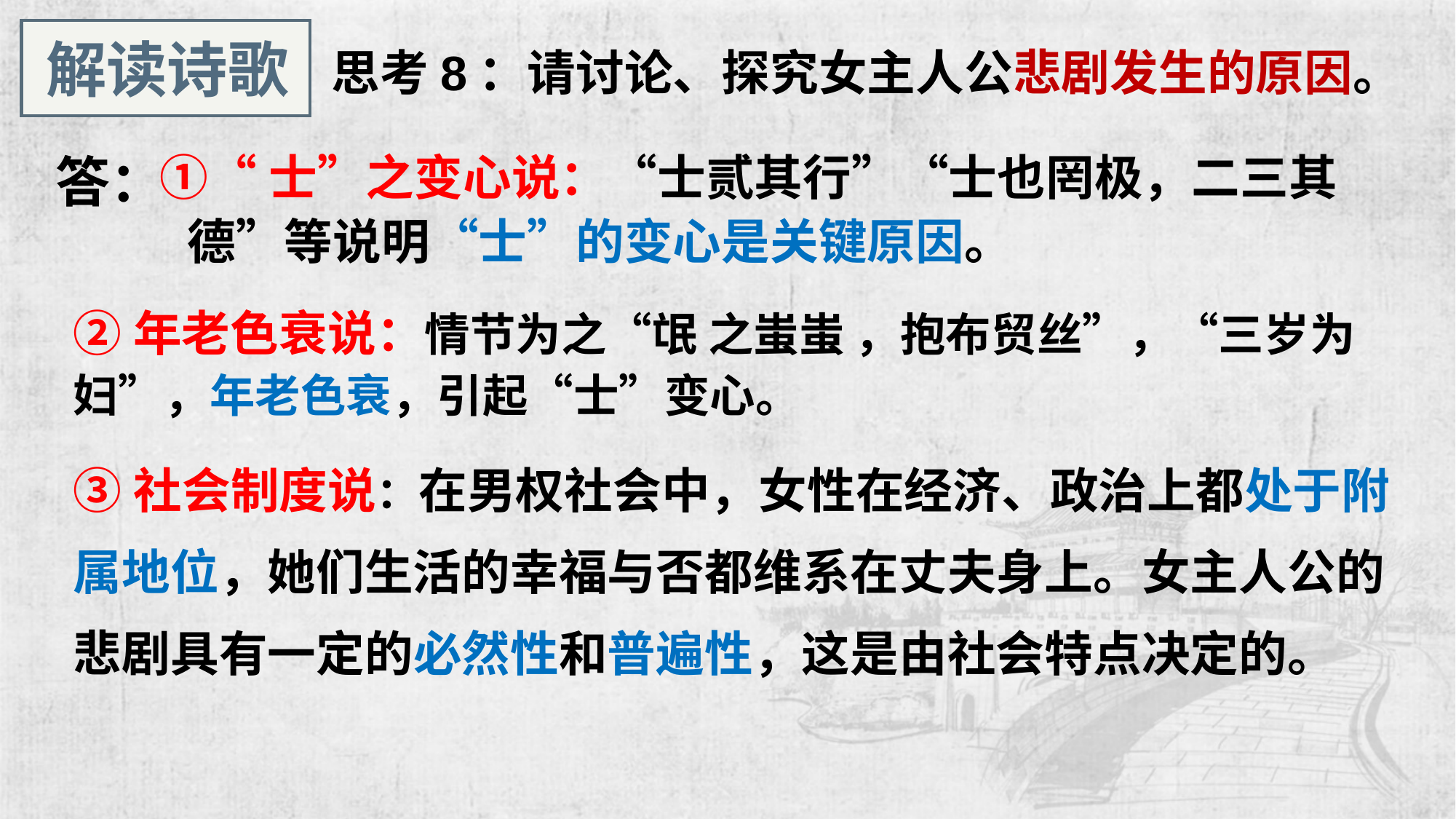

解读诗歌
思考8：请讨论、探究女主人公悲剧发生的原因。
答：
①“士”之变心说：“士贰其行”“士也罔极，二三其德”等说明“士”的变心是关键原因。
②年老色衰说：情节为之“氓 之蚩蚩 ，抱布贸丝”，“三岁为妇”，年老色衰，引起“士”变心。
③社会制度说：在男权社会中，女性在经济、政治上都处于附属地位，她们生活的幸福与否都维系在丈夫身上。女主人公的悲剧具有一定的必然性和普遍性，这是由社会特点决定的。